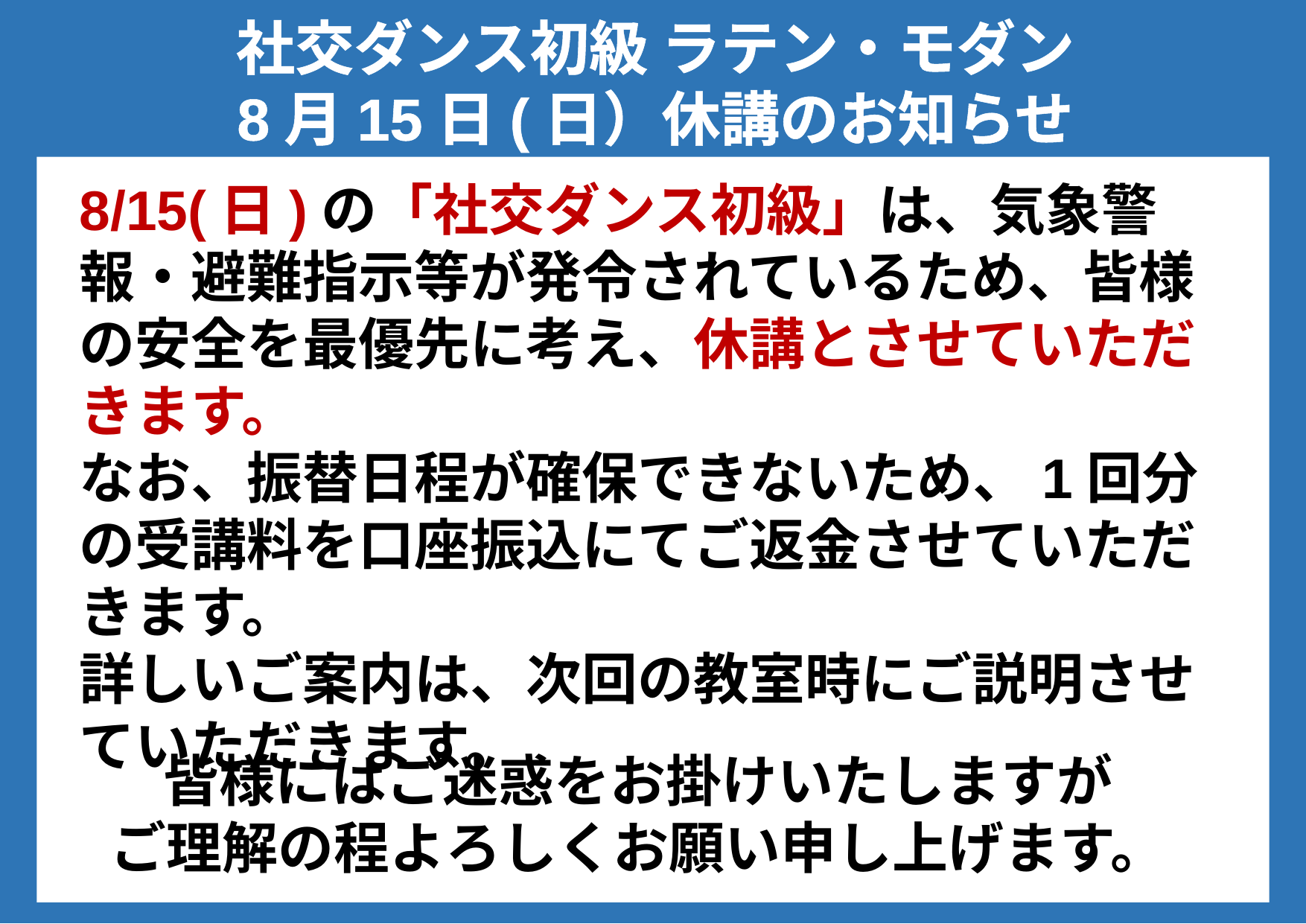

社交ダンス初級 ラテン・モダン
8月15日(日）休講のお知らせ

8/15(日)の「社交ダンス初級」は、気象警報・避難指示等が発令されているため、皆様の安全を最優先に考え、休講とさせていただきます。
なお、振替日程が確保できないため、1回分の受講料を口座振込にてご返金させていただきます。
詳しいご案内は、次回の教室時にご説明させていただきます。
皆様にはご迷惑をお掛けいたしますが
ご理解の程よろしくお願い申し上げます。